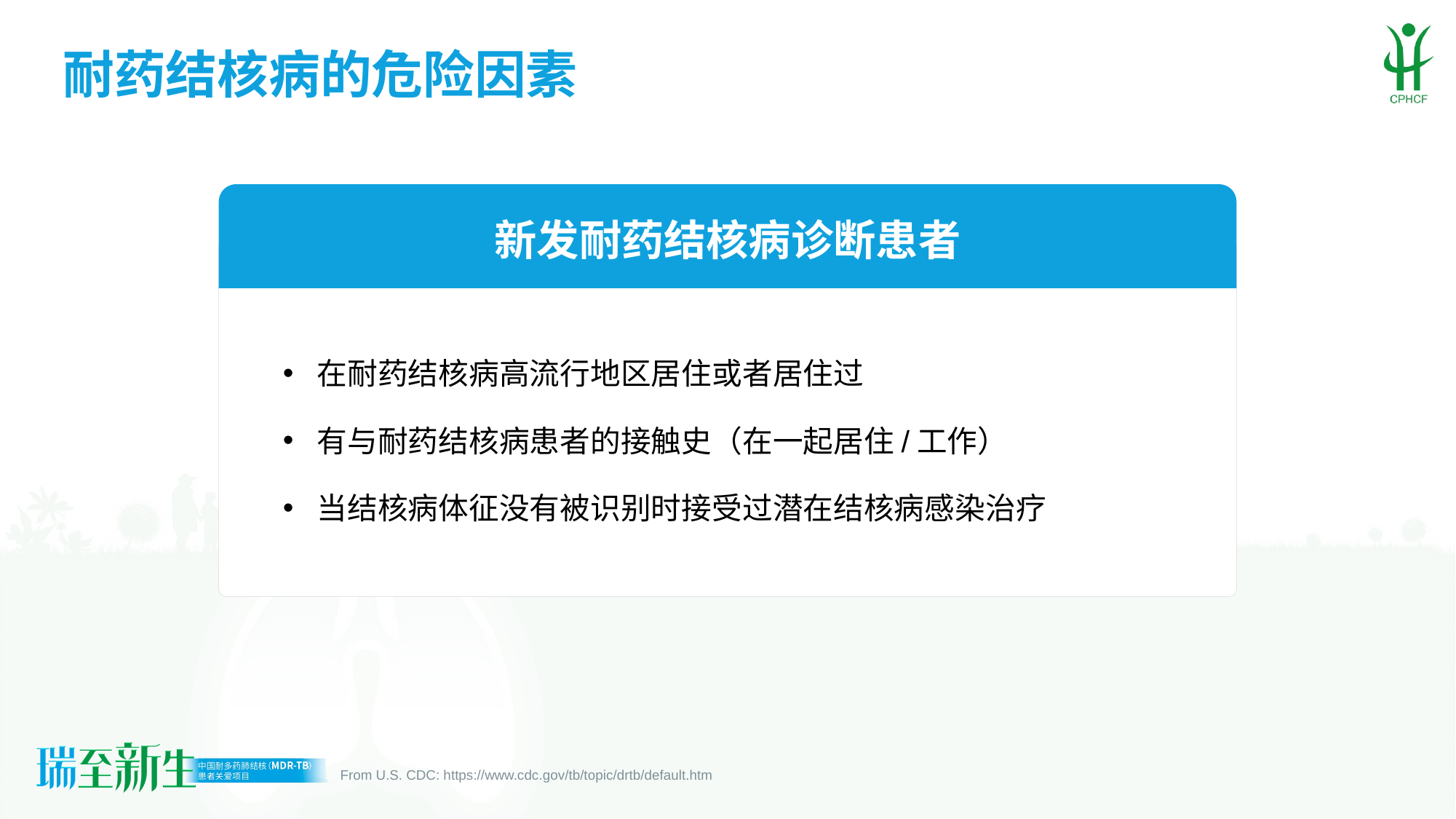

# 耐药结核病的危险因素
新发耐药结核病诊断患者

在耐药结核病高流行地区居住或者居住过
有与耐药结核病患者的接触史（在一起居住/工作）
当结核病体征没有被识别时接受过潜在结核病感染治疗
From U.S. CDC: https://www.cdc.gov/tb/topic/drtb/default.htm